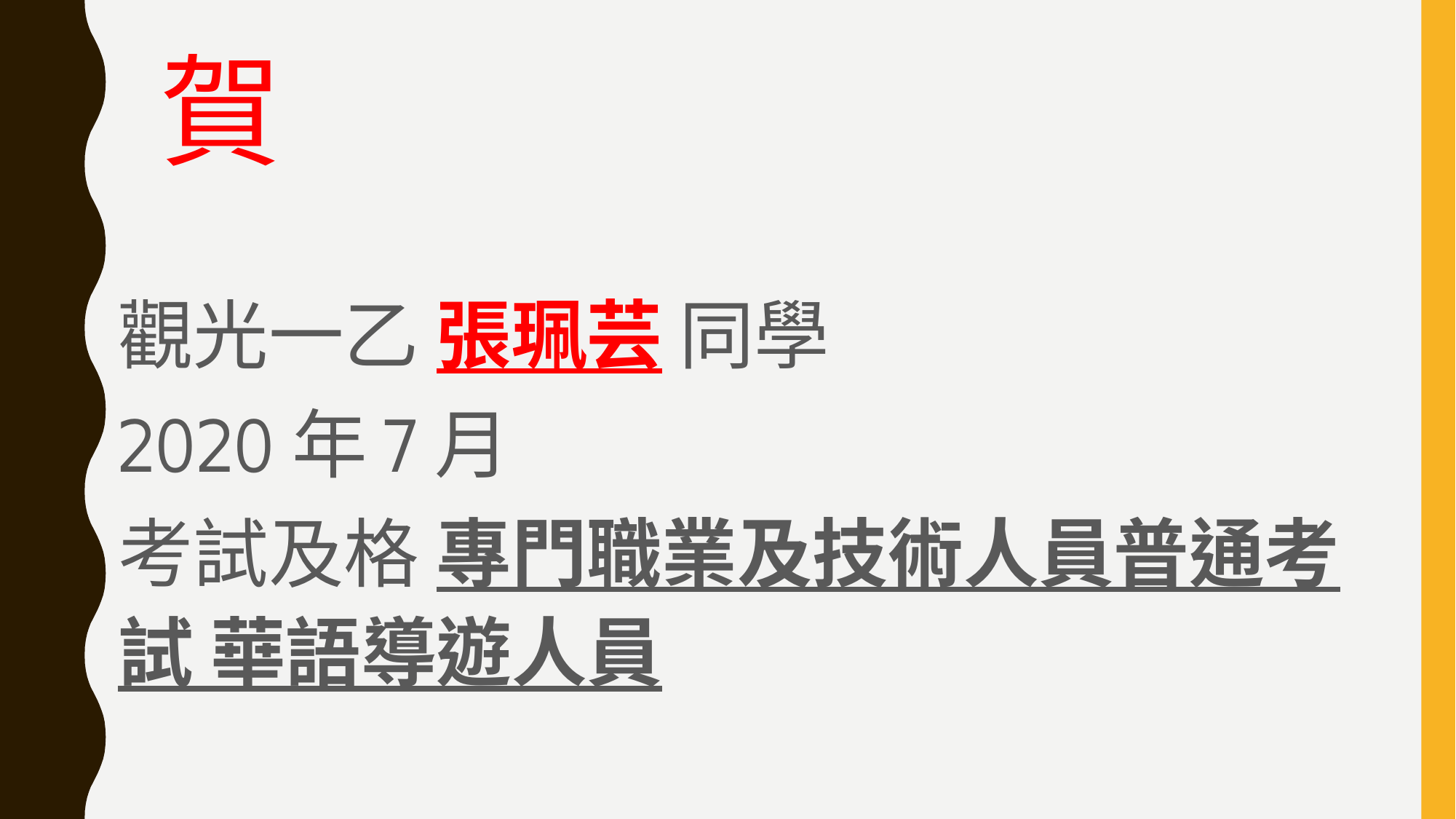

# 賀
觀光一乙 張珮芸 同學
2020年7月
考試及格 專門職業及技術人員普通考試 華語導遊人員